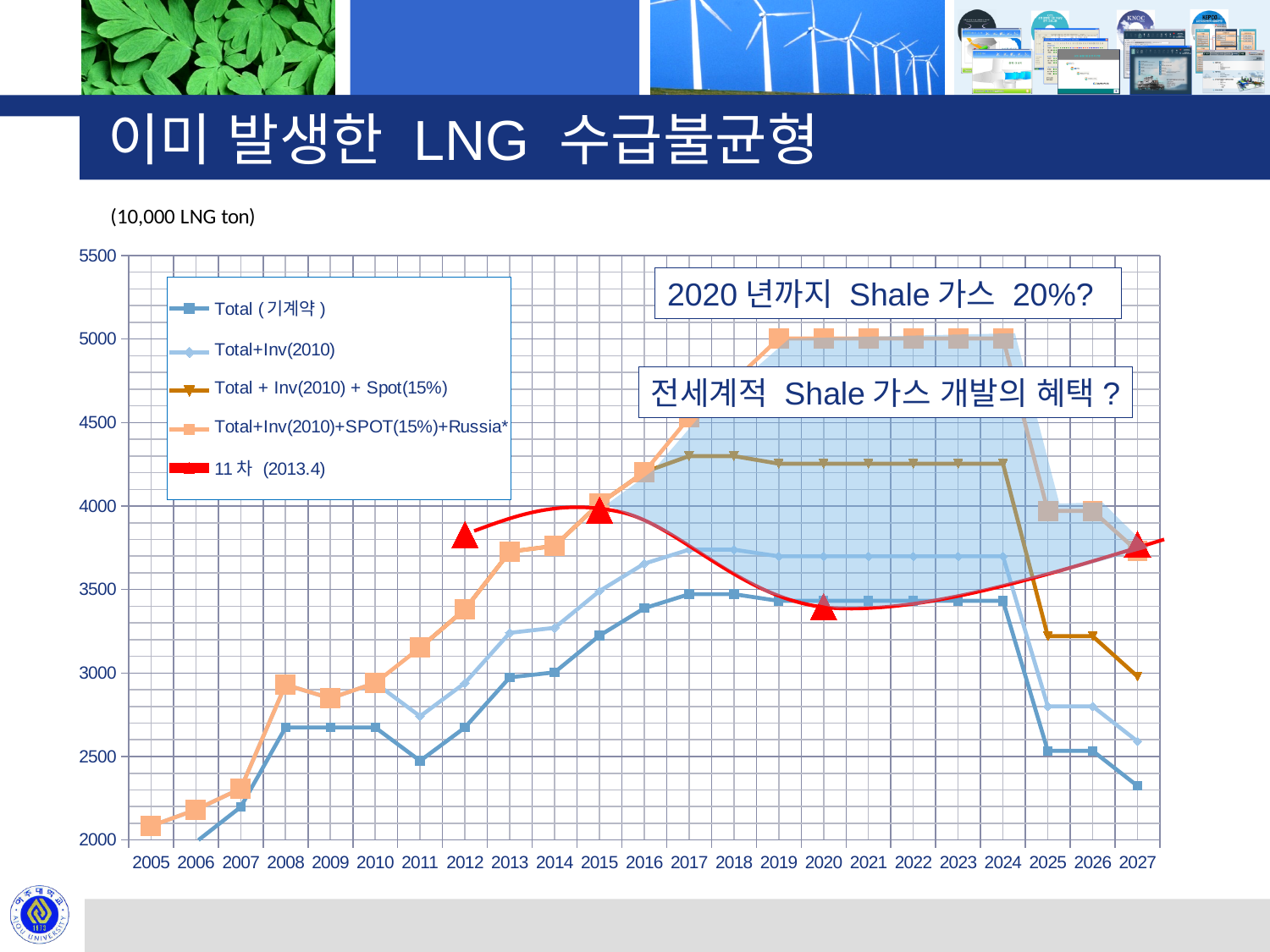

# 이미 발생한 LNG 수급불균형

### Chart

| Category | Total (기계약) | Total+Inv(2010) | Total + Inv(2010) + Spot(15%) | Total+Inv(2010)+SPOT(15%)+Russia* | 11차 (2013.4) |
|---|---|---|---|---|---|
| 2005 | 1988.0 | 2083.9 | None | 2083.9 | None |
| 2006 | 1988.0 | 2181.6 | None | 2181.6 | None |
| 2007 | 2198.0 | 2307.9 | None | 2307.9 | None |
| 2008 | 2674.0 | 2929.8 | None | 2929.8 | None |
| 2009 | 2674.0 | 2848.8 | None | 2848.8 | None |
| 2010 | 2674.0 | 2940.7 | None | 2940.7 | None |
| 2011 | 2474.0 | 2740.7 | 3151.805 | 3151.805 | None |
| 2012 | 2674.0 | 2940.7 | 3381.805 | 3381.805 | 3828.7 |
| 2013 | 2974.0 | 3240.7 | 3726.805 | 3726.805 | None |
| 2014 | 3004.0 | 3270.7 | 3761.305 | 3761.305 | None |
| 2015 | 3224.0 | 3490.7 | 4014.305 | 4014.305 | 3976.7 |
| 2016 | 3388.0 | 3654.7 | 4202.905 | 4202.905 | None |
| 2017 | 3472.0 | 3738.7 | 4299.505 | 4529.505 | None |
| 2018 | 3472.0 | 3738.7 | 4299.505 | 4749.505 | None |
| 2019 | 3432.0 | 3698.7 | 4253.505 | 5003.505 | None |
| 2020 | 3432.0 | 3698.7 | 4253.505 | 5003.505 | 3397.0 |
| 2021 | 3432.0 | 3698.7 | 4253.505 | 5003.505 | None |
| 2022 | 3432.0 | 3698.7 | 4253.505 | 5003.505 | None |
| 2023 | 3432.0 | 3698.7 | 4253.505 | 5003.505 | None |
| 2024 | 3432.0 | 3698.7 | 4253.505 | 5003.505 | None |
| 2025 | 2534.0 | 2800.7 | 3220.805 | 3970.805 | None |
| 2026 | 2534.0 | 2800.7 | 3220.805 | 3970.805 | None |
| 2027 | 2324.0 | 2590.7 | 2979.305 | 3729.305 | 3769.9 |
2020년까지 Shale가스 20%?

전세계적 Shale가스 개발의 혜택?